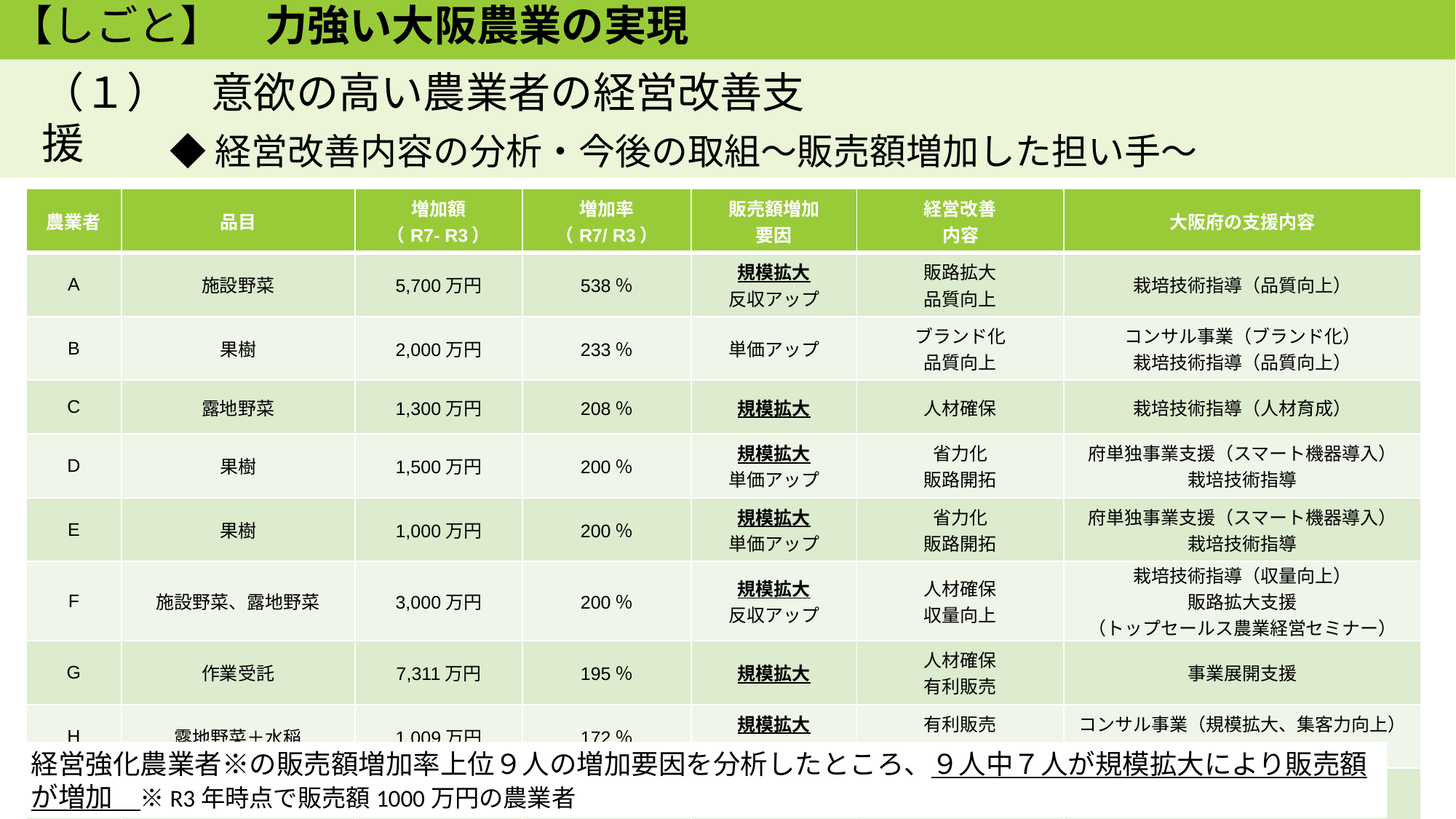

【しごと】　力強い大阪農業の実現

（１）　意欲の高い農業者の経営改善支援
◆経営改善内容の分析・今後の取組～販売額増加した担い手～
| 農業者 | 品目 | 増加額 （R7- R3） | 増加率 （R7/ R3） | 販売額増加 要因 | 経営改善 内容 | 大阪府の支援内容 |
| --- | --- | --- | --- | --- | --- | --- |
| A | 施設野菜 | 5,700万円 | 538％ | 規模拡大 反収アップ | 販路拡大 品質向上 | 栽培技術指導（品質向上） |
| B | 果樹 | 2,000万円 | 233％ | 単価アップ | ブランド化 品質向上 | コンサル事業（ブランド化） 栽培技術指導（品質向上） |
| C | 露地野菜 | 1,300万円 | 208％ | 規模拡大 | 人材確保 | 栽培技術指導（人材育成） |
| D | 果樹 | 1,500万円 | 200％ | 規模拡大 単価アップ | 省力化 販路開拓 | 府単独事業支援（スマート機器導入） 栽培技術指導 |
| E | 果樹 | 1,000万円 | 200％ | 規模拡大 単価アップ | 省力化 販路開拓 | 府単独事業支援（スマート機器導入） 栽培技術指導 |
| F | 施設野菜、露地野菜 | 3,000万円 | 200％ | 規模拡大 反収アップ | 人材確保 収量向上 | 栽培技術指導（収量向上） 販路拡大支援 （トップセールス農業経営セミナー） |
| G | 作業受託 | 7,311万円 | 195％ | 規模拡大 | 人材確保 有利販売 | 事業展開支援 |
| H | 露地野菜＋水稲 | 1,009万円 | 172％ | 規模拡大 反収アップ | 有利販売 生産技術向上 | コンサル事業（規模拡大、集客力向上） 栽培技術指導（生産技術向上） |
| I | 施設野菜 | 923万円 | 167％ | 反収アップ | 生産技術向上 | 栽培技術指導（生産技術向上） |
経営強化農業者※の販売額増加率上位９人の増加要因を分析したところ、９人中７人が規模拡大により販売額が増加　※R3年時点で販売額1000万円の農業者
3